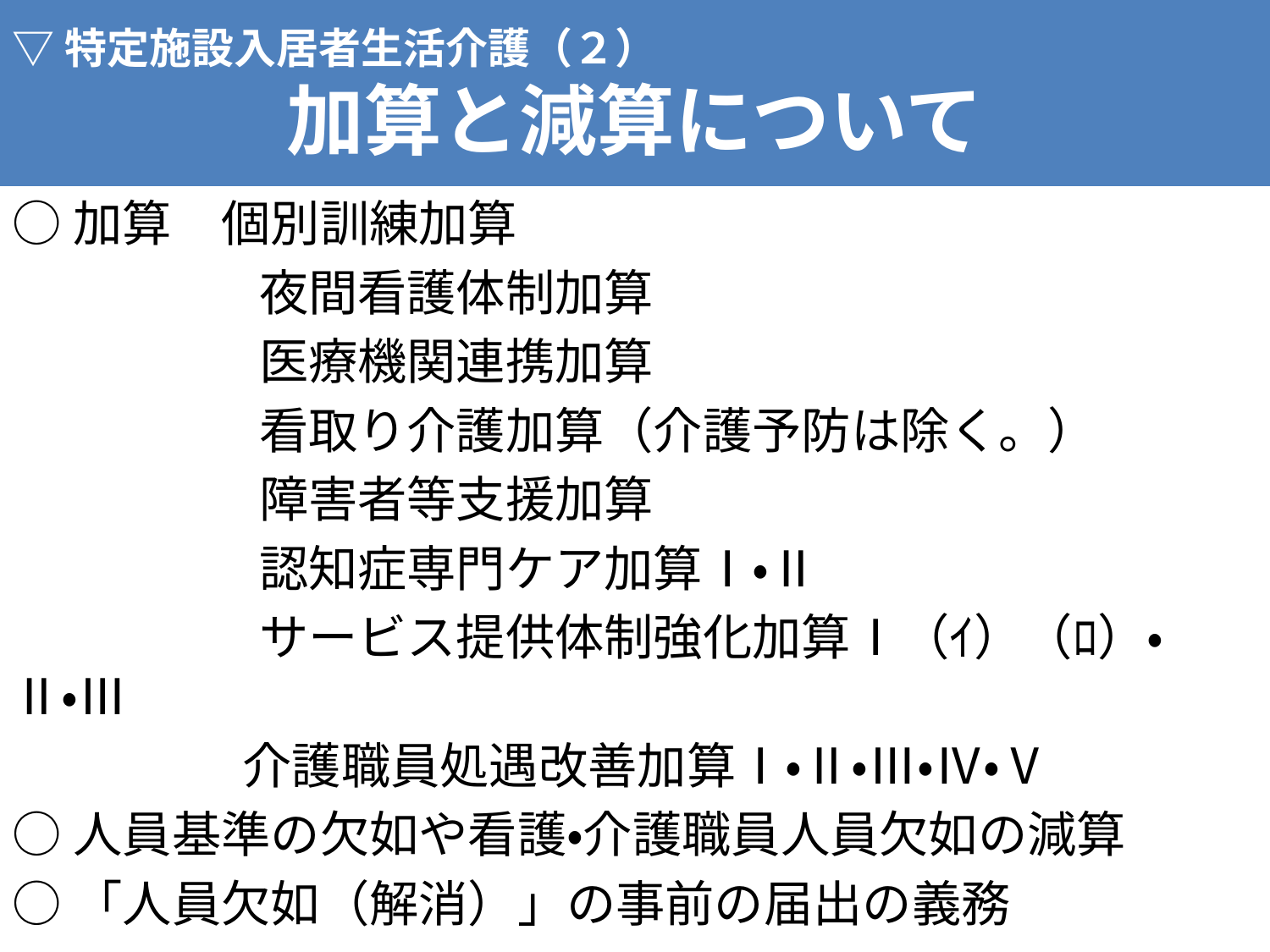

▽特定施設入居者生活介護（２）
加算と減算について
○加算　個別訓練加算
　　　　　夜間看護体制加算
　　　　　医療機関連携加算
　　　　　看取り介護加算（介護予防は除く。）
　　　　　障害者等支援加算
　　　　　認知症専門ケア加算Ⅰ・Ⅱ
　　　　　サービス提供体制強化加算Ⅰ（ｲ）（ﾛ）・Ⅱ・Ⅲ
　　　　   介護職員処遇改善加算Ⅰ・Ⅱ・Ⅲ・Ⅳ・Ⅴ
○人員基準の欠如や看護・介護職員人員欠如の減算
○「人員欠如（解消）」の事前の届出の義務